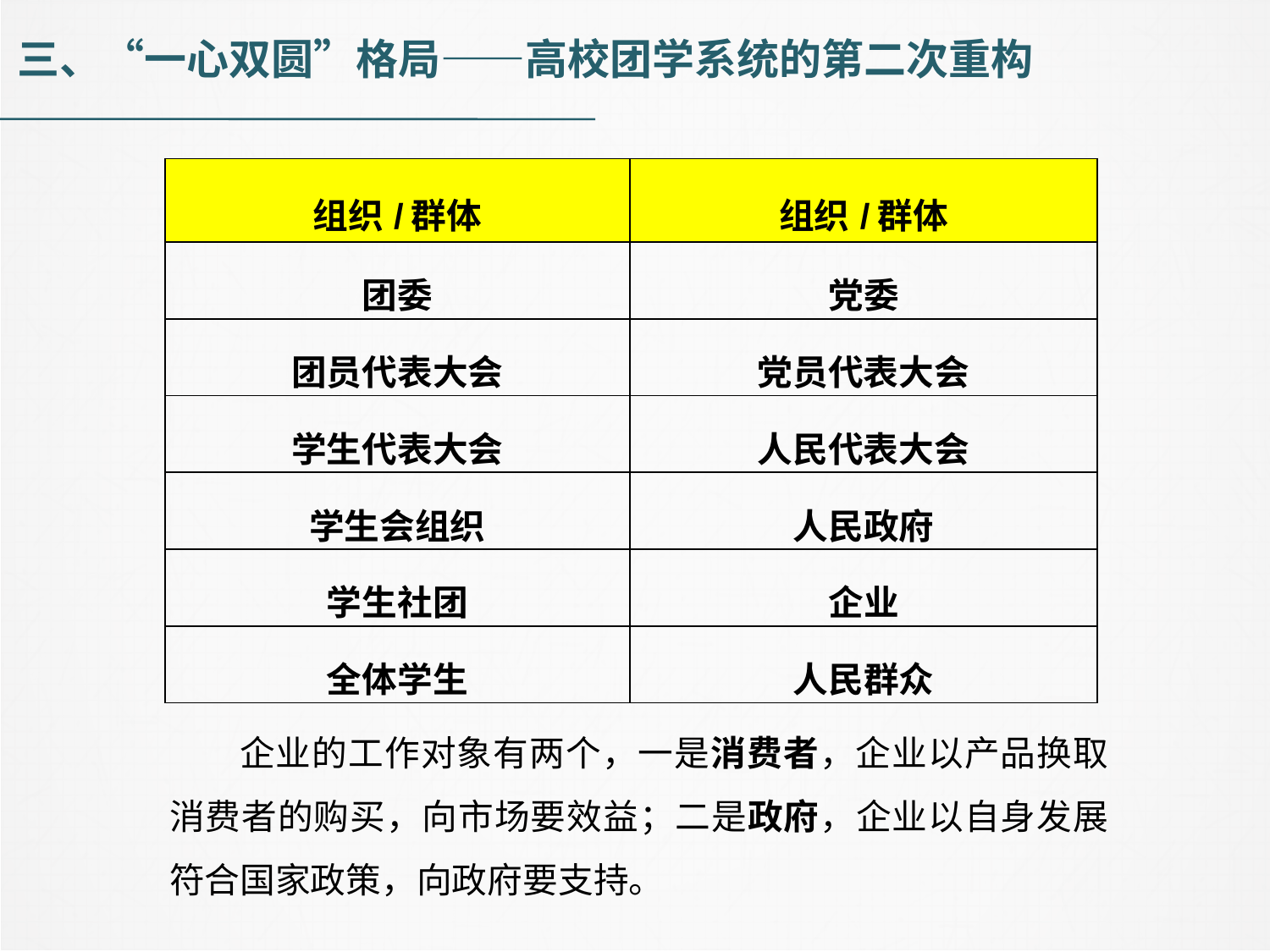

三、“一心双圆”格局——高校团学系统的第二次重构
| 组织/群体 | 组织/群体 |
| --- | --- |
| 团委 | 党委 |
| 团员代表大会 | 党员代表大会 |
| 学生代表大会 | 人民代表大会 |
| 学生会组织 | 人民政府 |
| 学生社团 | 企业 |
| 全体学生 | 人民群众 |
       企业的工作对象有两个，一是消费者，企业以产品换取消费者的购买，向市场要效益；二是政府，企业以自身发展符合国家政策，向政府要支持。